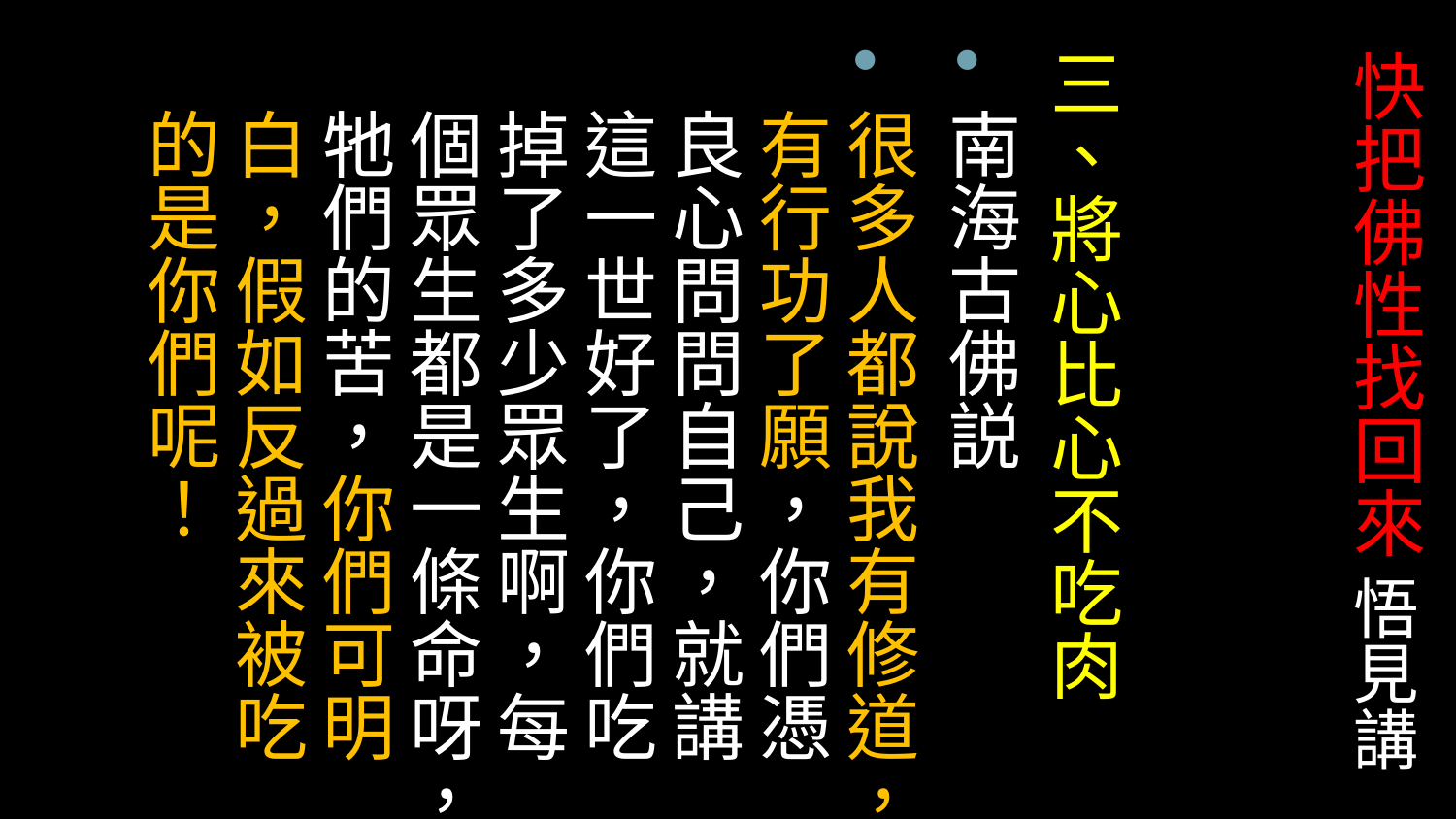

三、將心比心不吃肉
南海古佛説
很多人都說我有修道，有行功了願，你們憑良心問問自己，就講這一世好了，你們吃掉了多少眾生啊，每個眾生都是一條命呀，牠們的苦，你們可明白，假如反過來被吃的是你們呢！

# 快把佛性找回來 悟見講